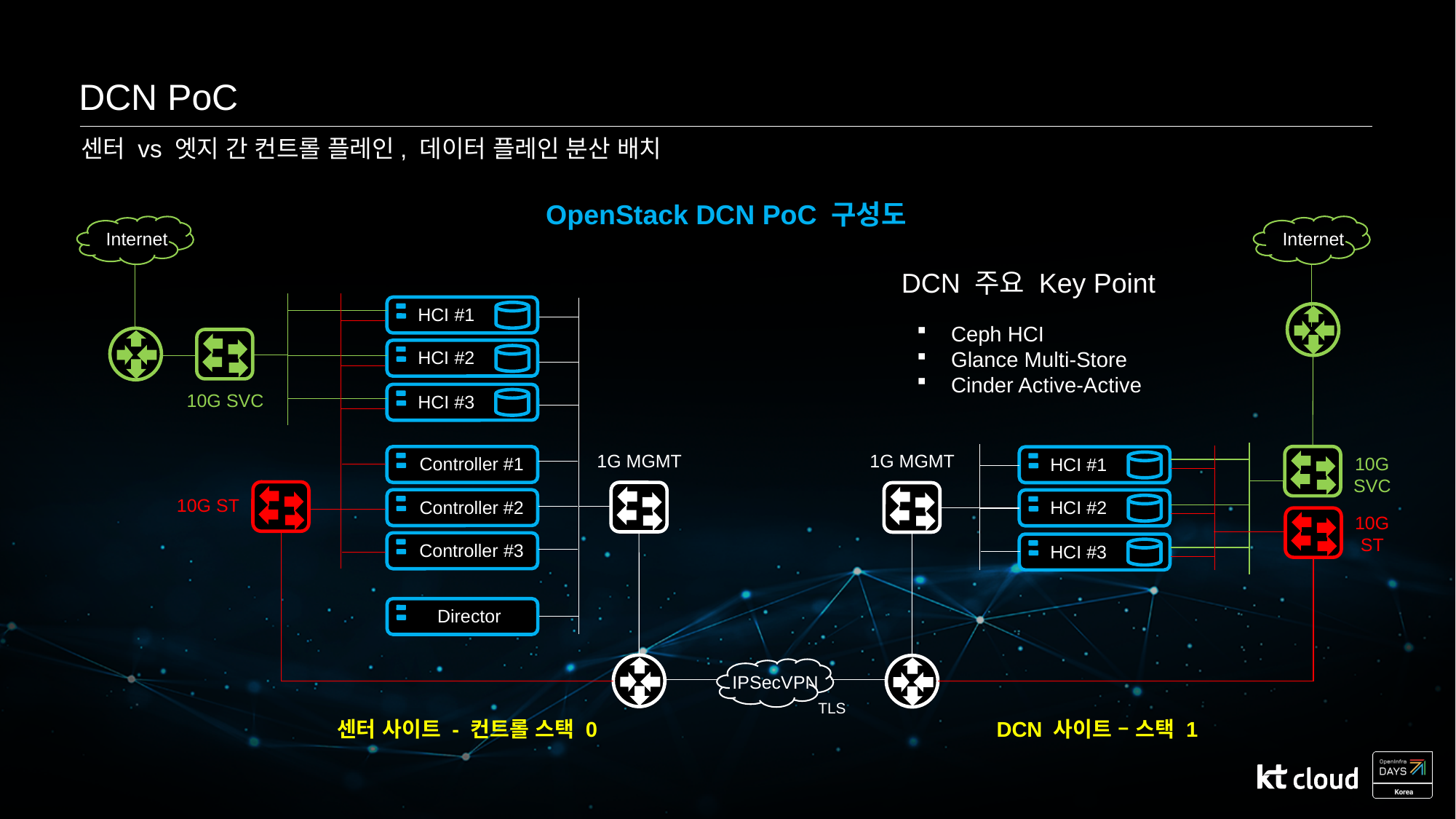

DCN PoC
센터 vs 엣지 간 컨트롤 플레인, 데이터 플레인 분산 배치
OpenStack DCN PoC 구성도

Internet
Internet
DCN 주요 Key Point

HCI #1

Ceph HCI
Glance Multi-Store
Cinder Active-Active

HCI #2

10G SVC

HCI #3

1G MGMT
1G MGMT

Controller #1

HCI #1

10G
SVC

10G ST

Controller #2

HCI #2

10G
ST

Controller #3

HCI #3

Director

IPSecVPN

TLS
센터 사이트 - 컨트롤 스택 0
DCN 사이트 – 스택 1